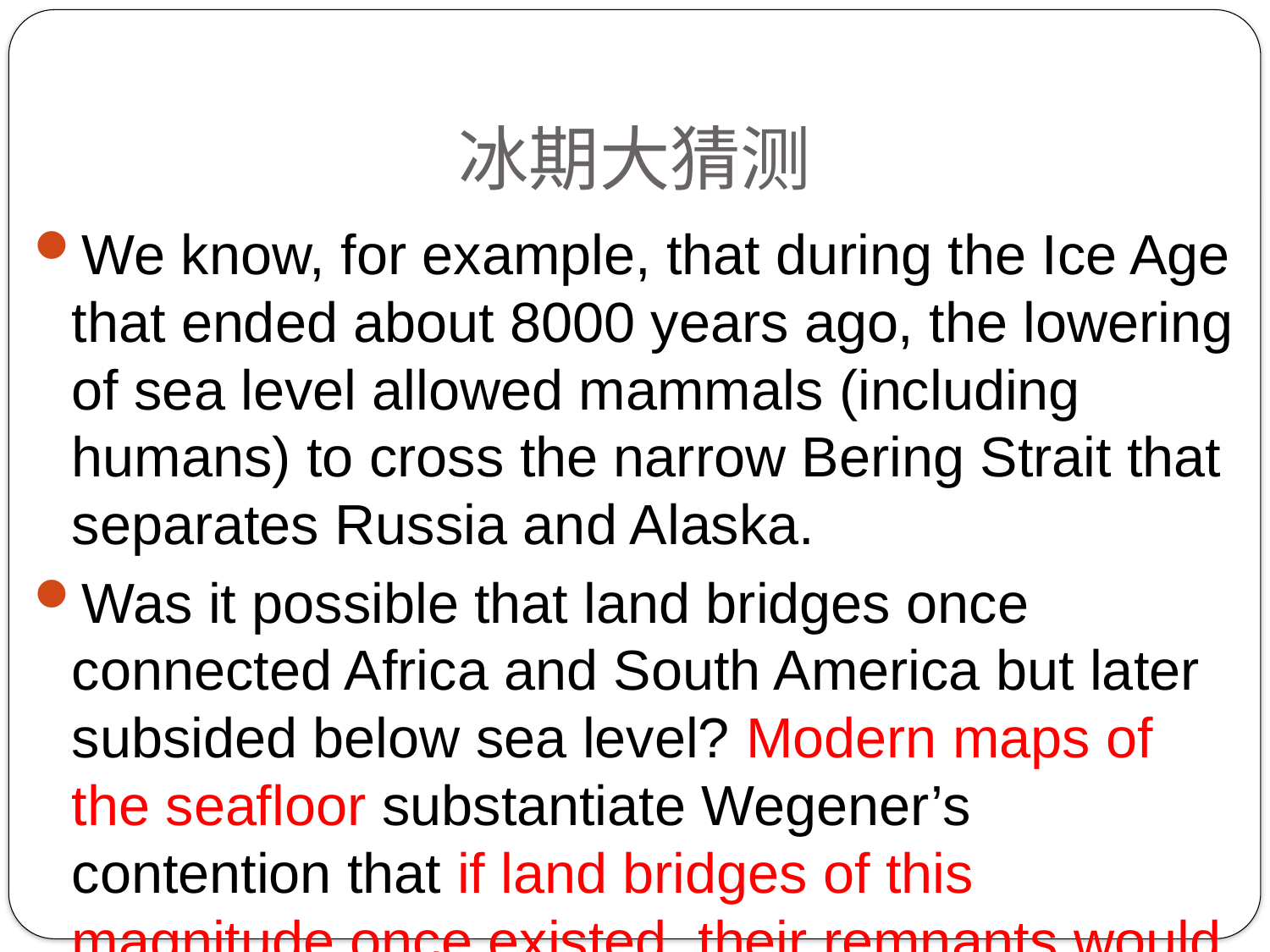

# 冰期大猜测
We know, for example, that during the Ice Age that ended about 8000 years ago, the lowering of sea level allowed mammals (including humans) to cross the narrow Bering Strait that separates Russia and Alaska.
Was it possible that land bridges once connected Africa and South America but later subsided below sea level? Modern maps of the seafloor substantiate Wegener’s contention that if land bridges of this magnitude once existed, their remnants would still lie below sea level.